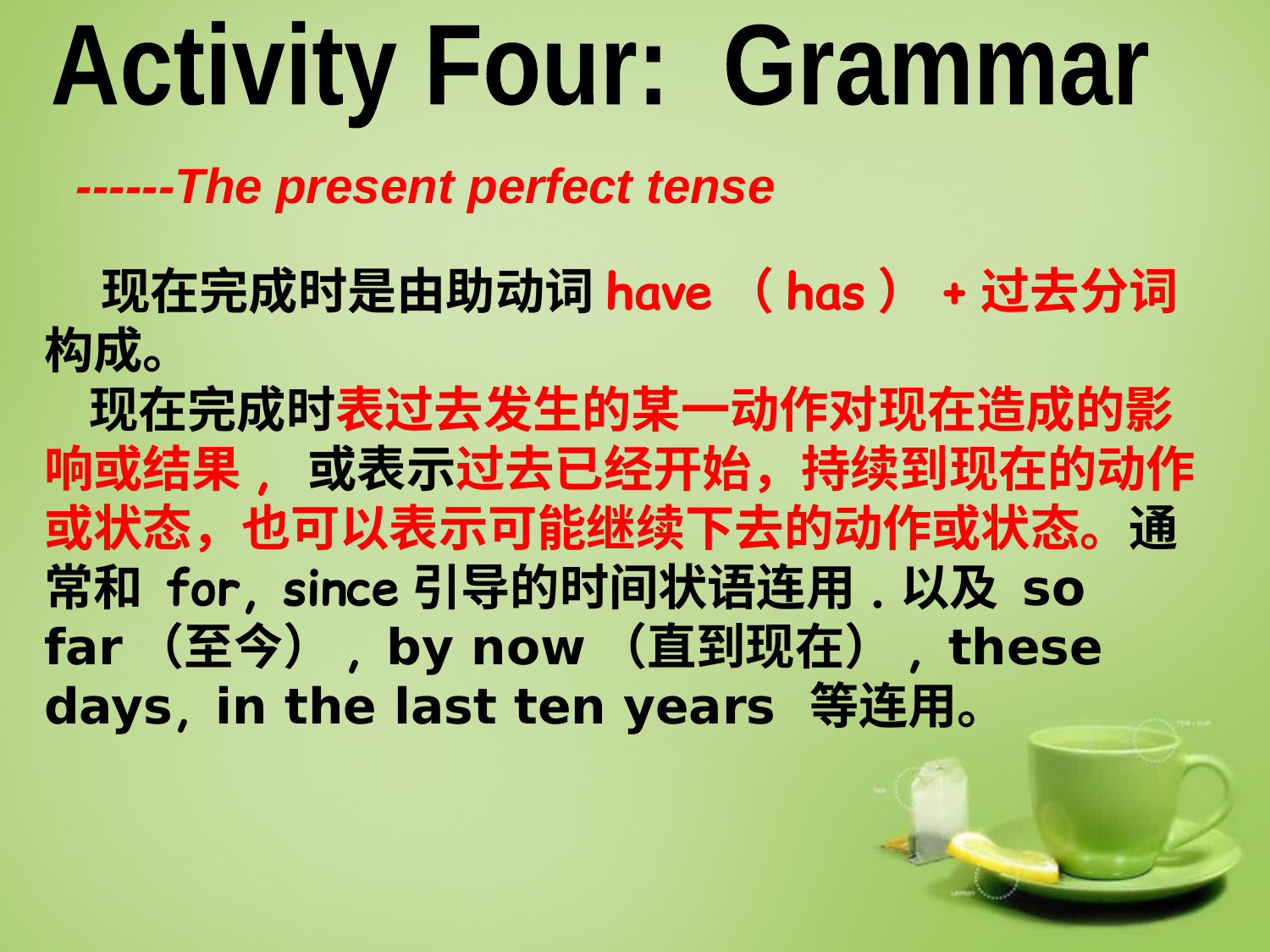

Activity Four:  Grammar
------The present perfect tense
    现在完成时是由助动词have（has）+过去分词构成。
    现在完成时表过去发生的某一动作对现在造成的影响或结果, 或表示过去已经开始，持续到现在的动作或状态，也可以表示可能继续下去的动作或状态。通常和 for, since引导的时间状语连用.以及 so far（至今）, by now（直到现在）, these days, in the last ten years 等连用。